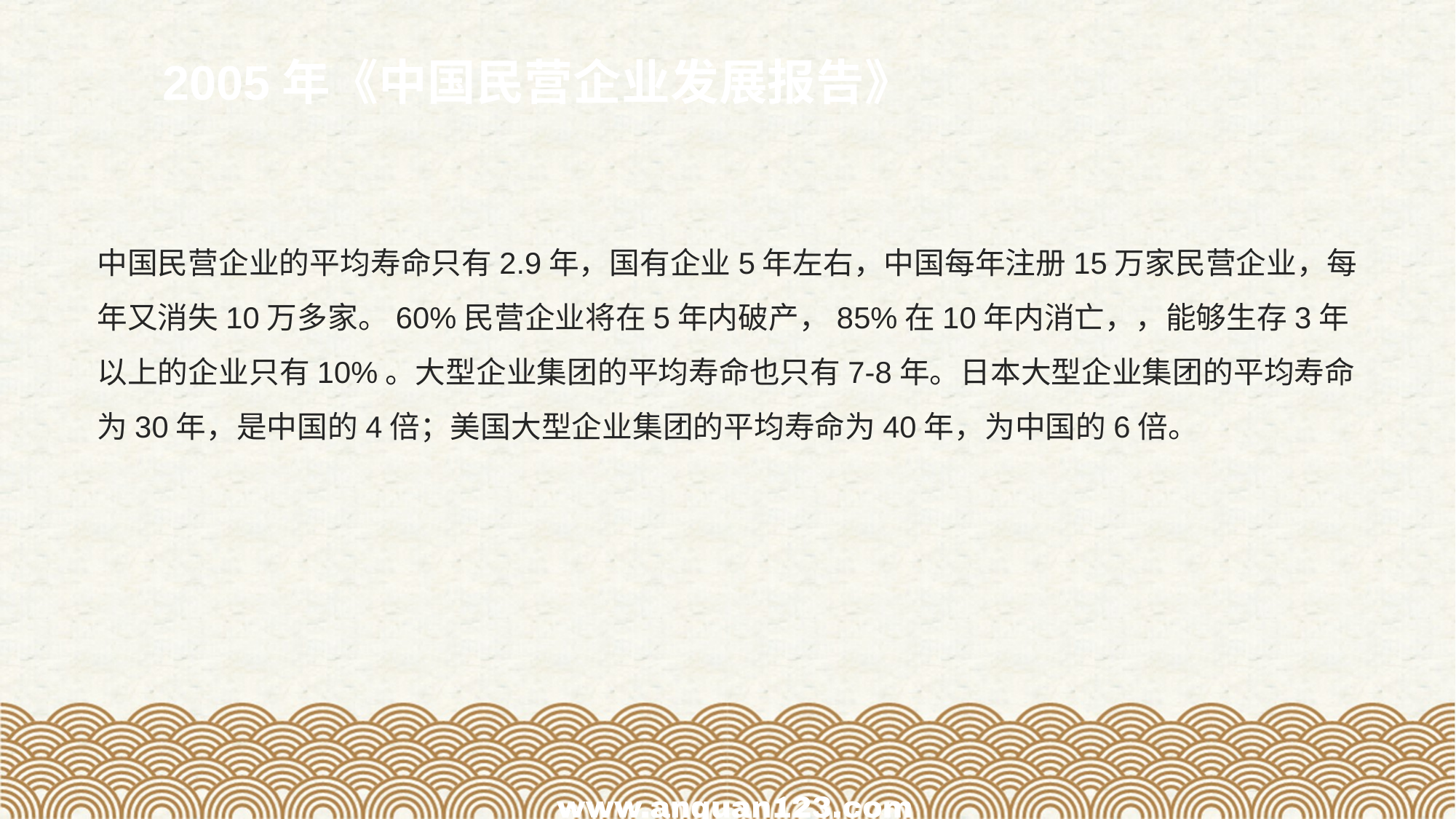

2005年《中国民营企业发展报告》
中国民营企业的平均寿命只有2.9年，国有企业5年左右，中国每年注册15万家民营企业，每年又消失10万多家。60%民营企业将在5年内破产，85%在10年内消亡，，能够生存3年以上的企业只有10%。大型企业集团的平均寿命也只有7-8年。日本大型企业集团的平均寿命为30年，是中国的4倍；美国大型企业集团的平均寿命为40年，为中国的6倍。
www.anquan123.com